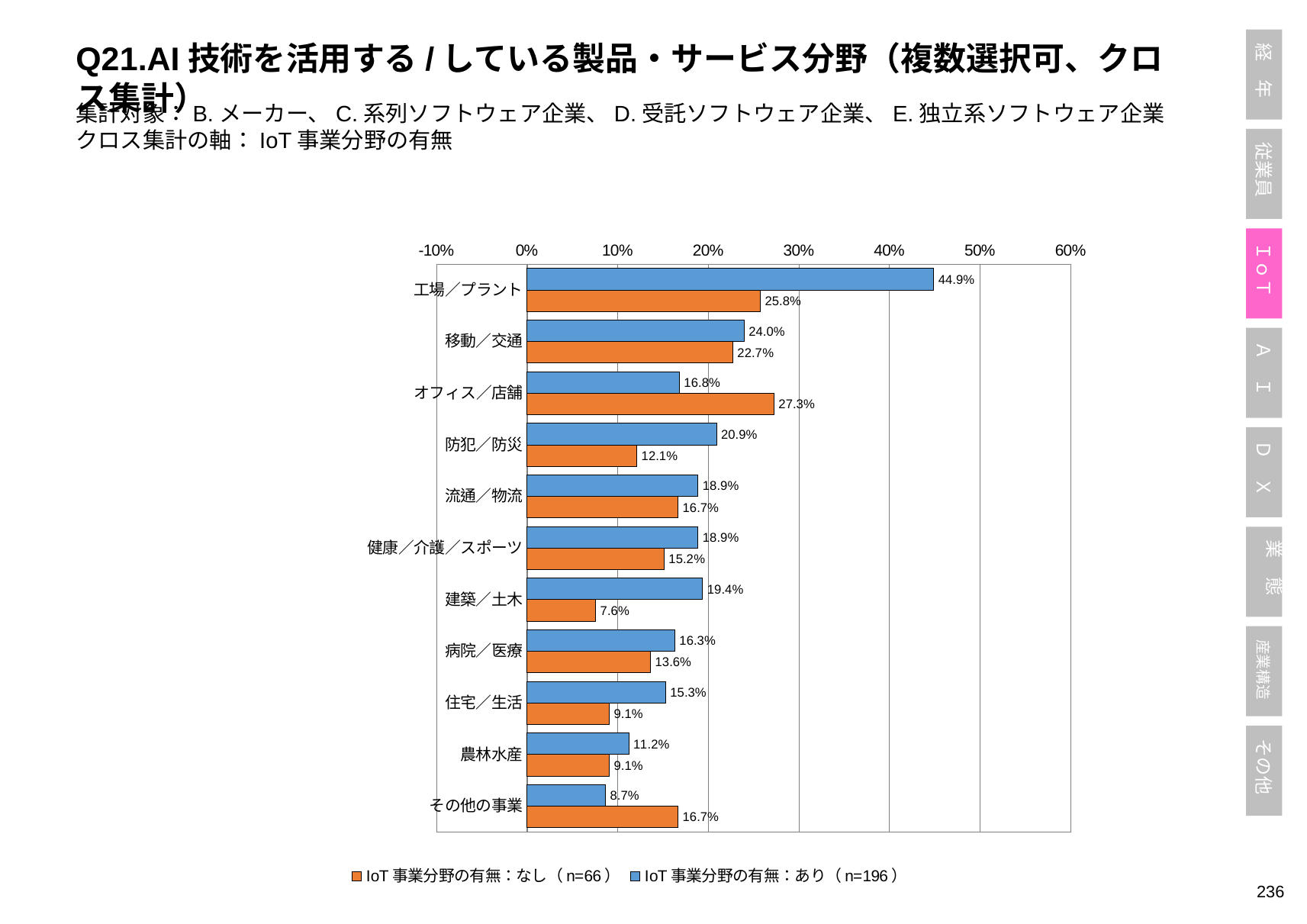

Q21.AI技術を活用する/している製品・サービス分野（複数選択可、クロス集計）
集計対象：B.メーカー、C.系列ソフトウェア企業、D.受託ソフトウェア企業、E.独立系ソフトウェア企業
クロス集計の軸：IoT事業分野の有無

### Chart

| Category | IoT事業分野の有無：あり（n=196） | IoT事業分野の有無：なし（n=66） |
|---|---|---|
| 工場／プラント | 0.4489795918367347 | 0.25757575757575757 |
| 移動／交通 | 0.23979591836734693 | 0.22727272727272727 |
| オフィス／店舗 | 0.1683673469387755 | 0.2727272727272727 |
| 防犯／防災 | 0.20918367346938777 | 0.12121212121212122 |
| 流通／物流 | 0.18877551020408162 | 0.16666666666666666 |
| 健康／介護／スポーツ | 0.18877551020408162 | 0.15151515151515152 |
| 建築／土木 | 0.19387755102040816 | 0.07575757575757576 |
| 病院／医療 | 0.16326530612244897 | 0.13636363636363635 |
| 住宅／生活 | 0.15306122448979592 | 0.09090909090909091 |
| 農林水産 | 0.11224489795918367 | 0.09090909090909091 |
| その他の事業 | 0.08673469387755102 | 0.16666666666666666 |
236